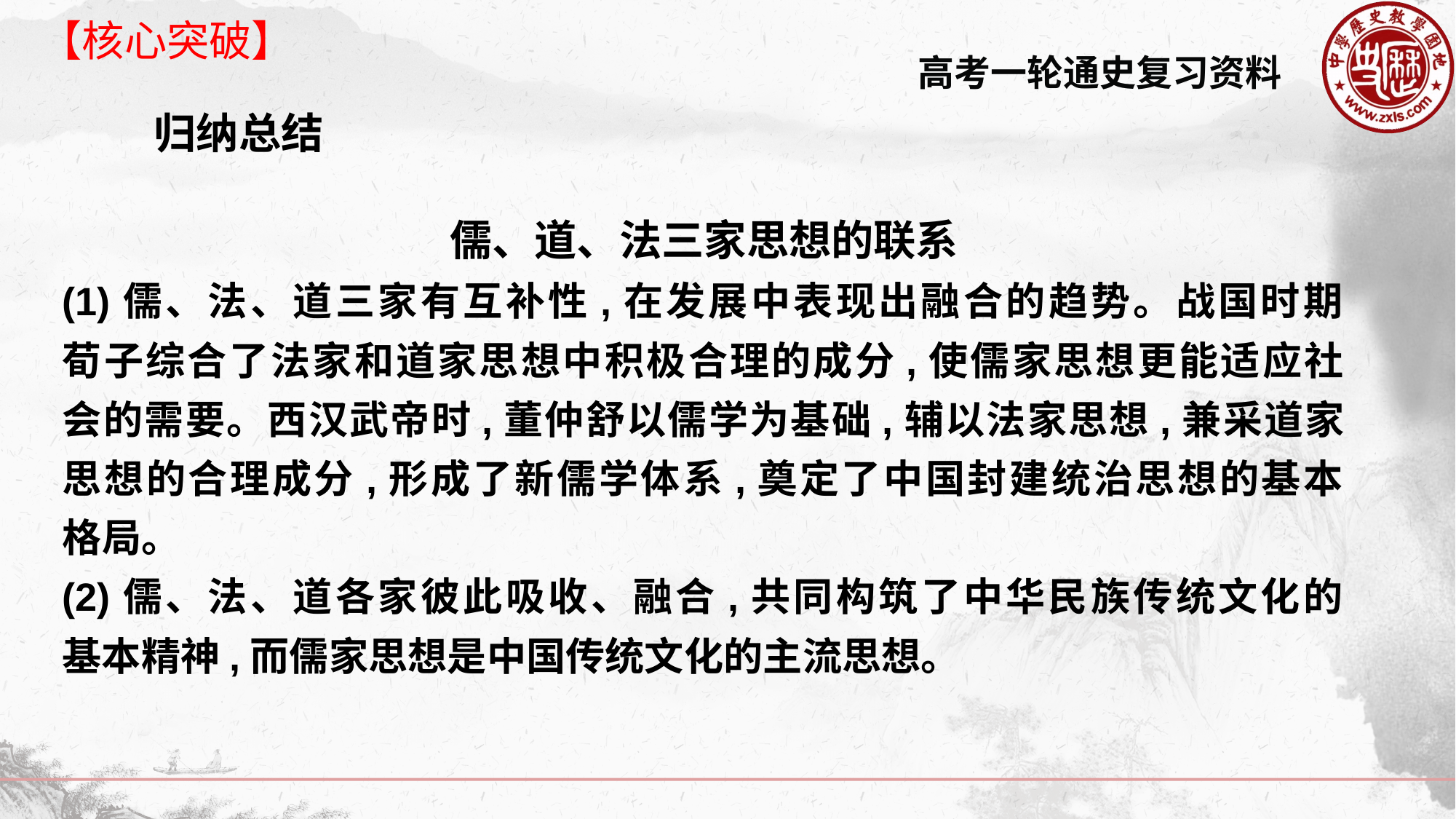

【核心突破】
归纳总结
儒、道、法三家思想的联系
(1)儒、法、道三家有互补性,在发展中表现出融合的趋势。战国时期
荀子综合了法家和道家思想中积极合理的成分,使儒家思想更能适应社
会的需要。西汉武帝时,董仲舒以儒学为基础,辅以法家思想,兼采道家
思想的合理成分,形成了新儒学体系,奠定了中国封建统治思想的基本
格局。
(2)儒、法、道各家彼此吸收、融合,共同构筑了中华民族传统文化的
基本精神,而儒家思想是中国传统文化的主流思想。